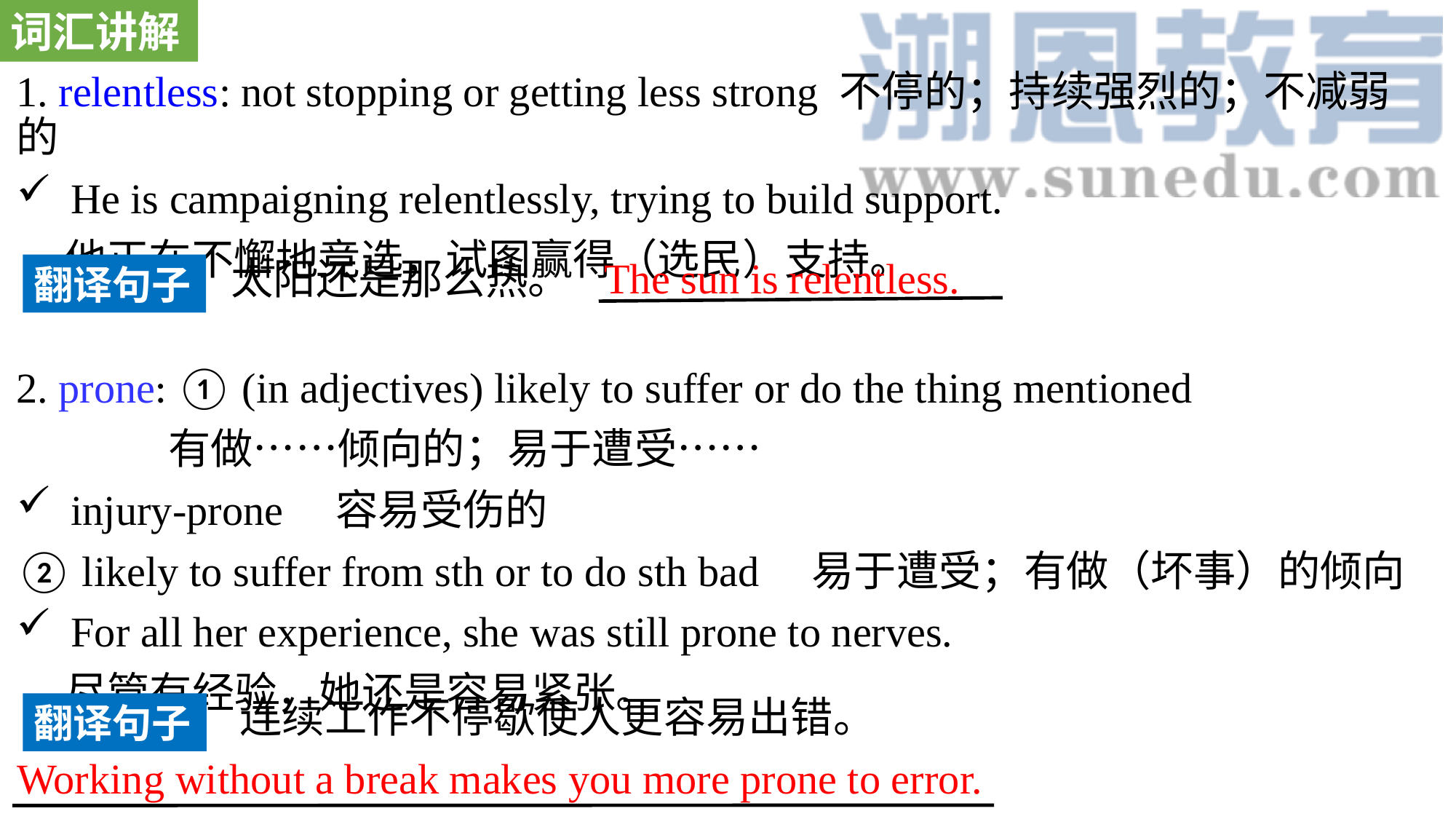

词汇讲解
1. relentless: not stopping or getting less strong 不停的；持续强烈的；不减弱的
He is campaigning relentlessly, trying to build support.
    他正在不懈地竞选，试图赢得（选民）支持。

2. prone: ① (in adjectives) likely to suffer or do the thing mentioned
               有做……倾向的；易于遭受……
injury-prone    容易受伤的
② likely to suffer from sth or to do sth bad    易于遭受；有做（坏事）的倾向
For all her experience, she was still prone to nerves.
    尽管有经验，她还是容易紧张。

The sun is relentless.
太阳还是那么热。
翻译句子
连续工作不停歇使人更容易出错。
翻译句子
Working without a break makes you more prone to error.